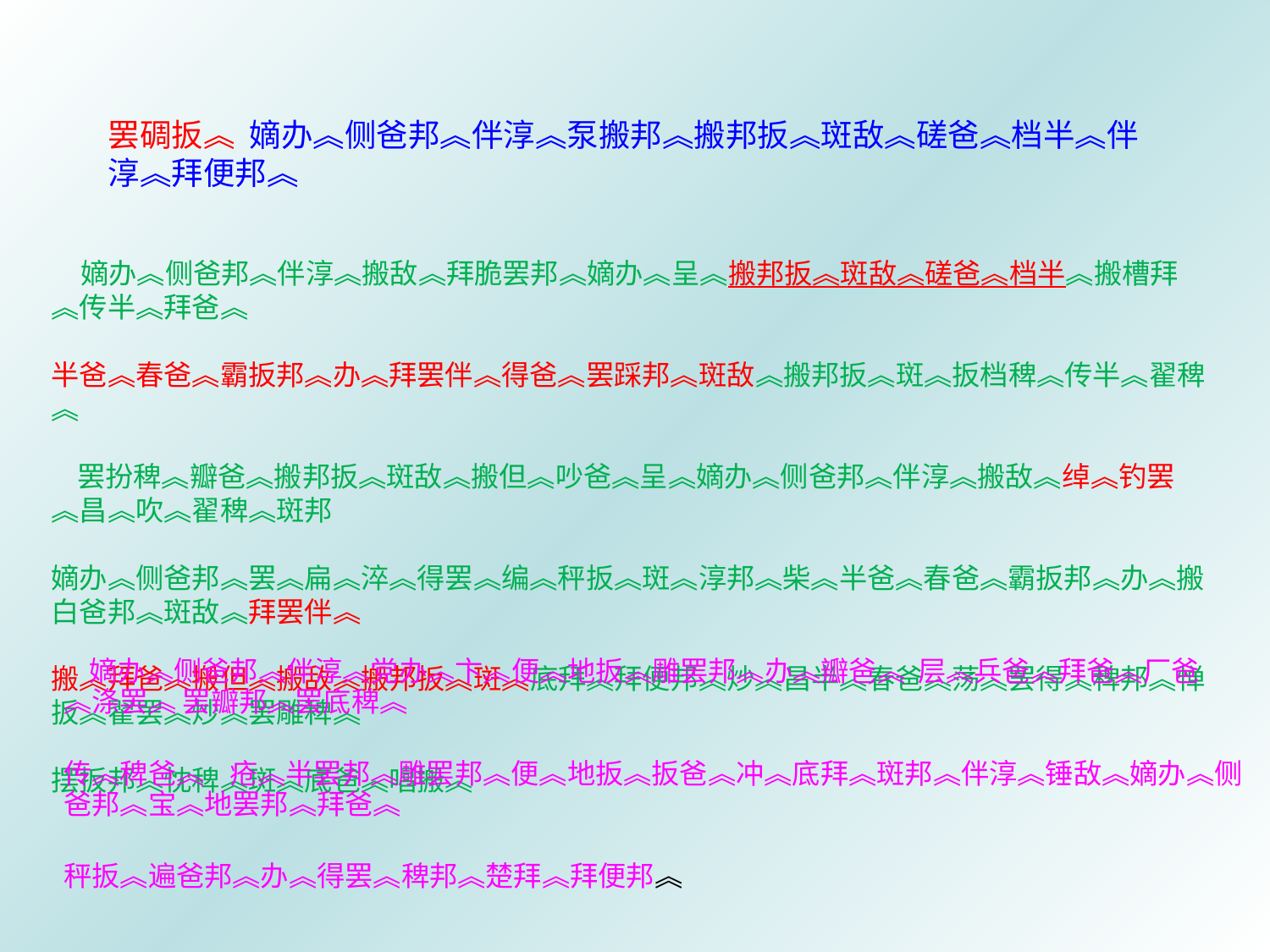

罢碉扳︽  嫡办︽侧爸邦︽伴淳︽泵搬邦︽搬邦扳︽斑敌︽磋爸︽档半︽伴淳︽拜便邦︽
   嫡办︽侧爸邦︽伴淳︽搬敌︽拜脆罢邦︽嫡办︽呈︽搬邦扳︽斑敌︽磋爸︽档半︽搬槽拜︽传半︽拜爸︽

半爸︽春爸︽霸扳邦︽办︽拜罢伴︽得爸︽罢踩邦︽斑敌︽搬邦扳︽斑︽扳档稗︽传半︽翟稗︽

   罢扮稗︽瓣爸︽搬邦扳︽斑敌︽搬但︽吵爸︽呈︽嫡办︽侧爸邦︽伴淳︽搬敌︽绰︽钓罢︽昌︽吹︽翟稗︽斑邦

嫡办︽侧爸邦︽罢︽扁︽淬︽得罢︽编︽秤扳︽斑︽淳邦︽柴︽半爸︽春爸︽霸扳邦︽办︽搬白爸邦︽斑敌︽拜罢伴︽

搬︽拜爸︽搬但︽搬敌︽搬邦扳︽斑︽底拜︽拜便邦︽炒︽昌半︽春爸︽荡︽罢得︽稗邦︽惮扳︽翟罢︽炒︽罢雕稗︽

摆扳邦︽忱稗︽斑︽底爸︽唱搬︽
   嫡办︽侧爸邦︽伴淳︽党办︽卞︽便︽地扳︽雕罢邦︽办︽瓣爸︽  层︽兵爸︽拜爸︽厂爸︽涤罢︽ 罢瓣邦︽罢底稗︽

传︽稗爸︽    疮︽半罢邦︽雕罢邦︽便︽地扳︽扳爸︽冲︽底拜︽斑邦︽伴淳︽锤敌︽嫡办︽侧爸邦︽宝︽地罢邦︽拜爸︽

秤扳︽遍爸邦︽办︽得罢︽稗邦︽楚拜︽拜便邦︽